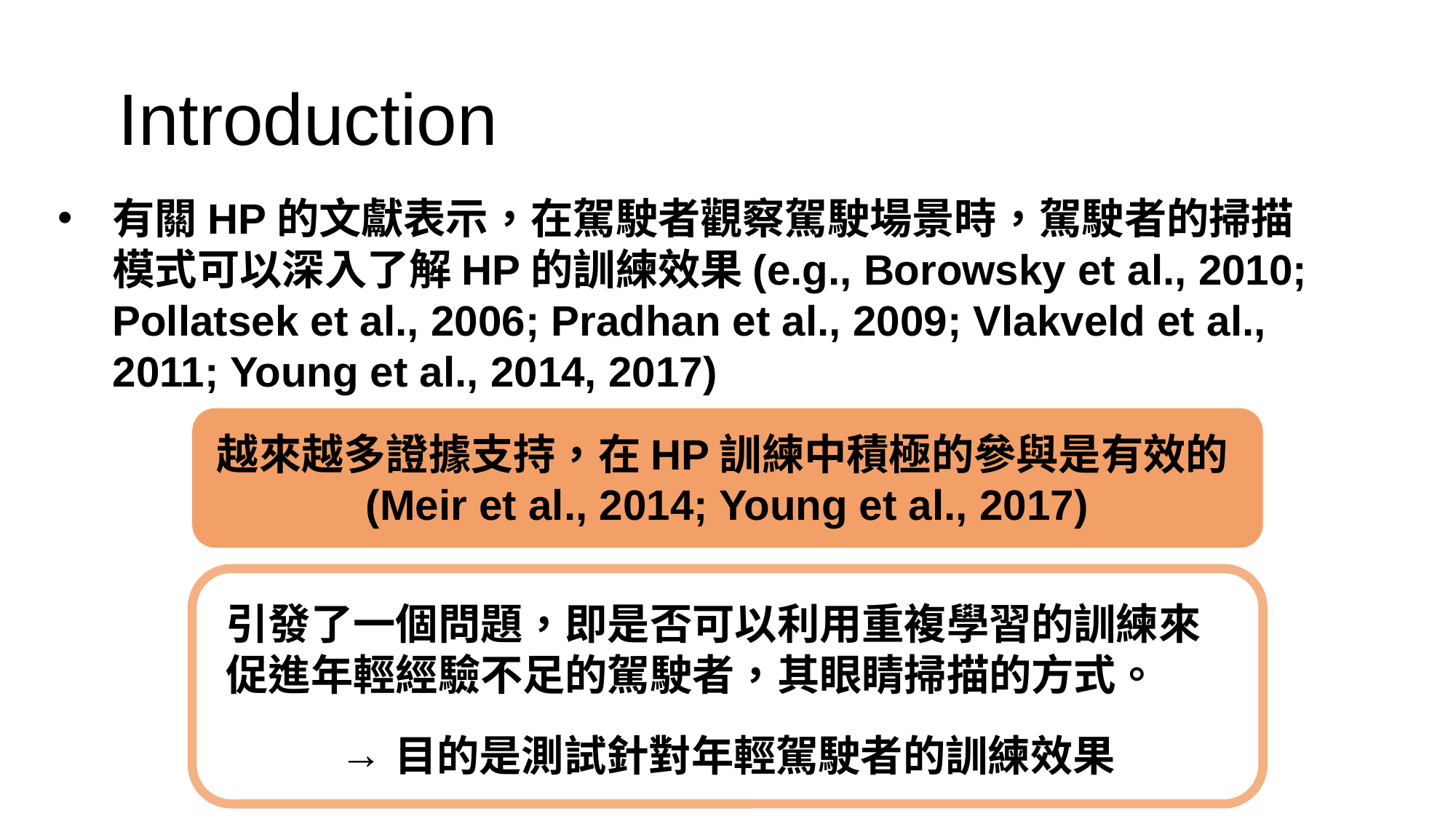

Introduction
有關HP的文獻表示，在駕駛者觀察駕駛場景時，駕駛者的掃描模式可以深入了解HP的訓練效果(e.g., Borowsky et al., 2010; Pollatsek et al., 2006; Pradhan et al., 2009; Vlakveld et al., 2011; Young et al., 2014, 2017)
越來越多證據支持，在HP訓練中積極的參與是有效的(Meir et al., 2014; Young et al., 2017)

引發了一個問題，即是否可以利用重複學習的訓練來促進年輕經驗不足的駕駛者，其眼睛掃描的方式。
目的是測試針對年輕駕駛者的訓練效果